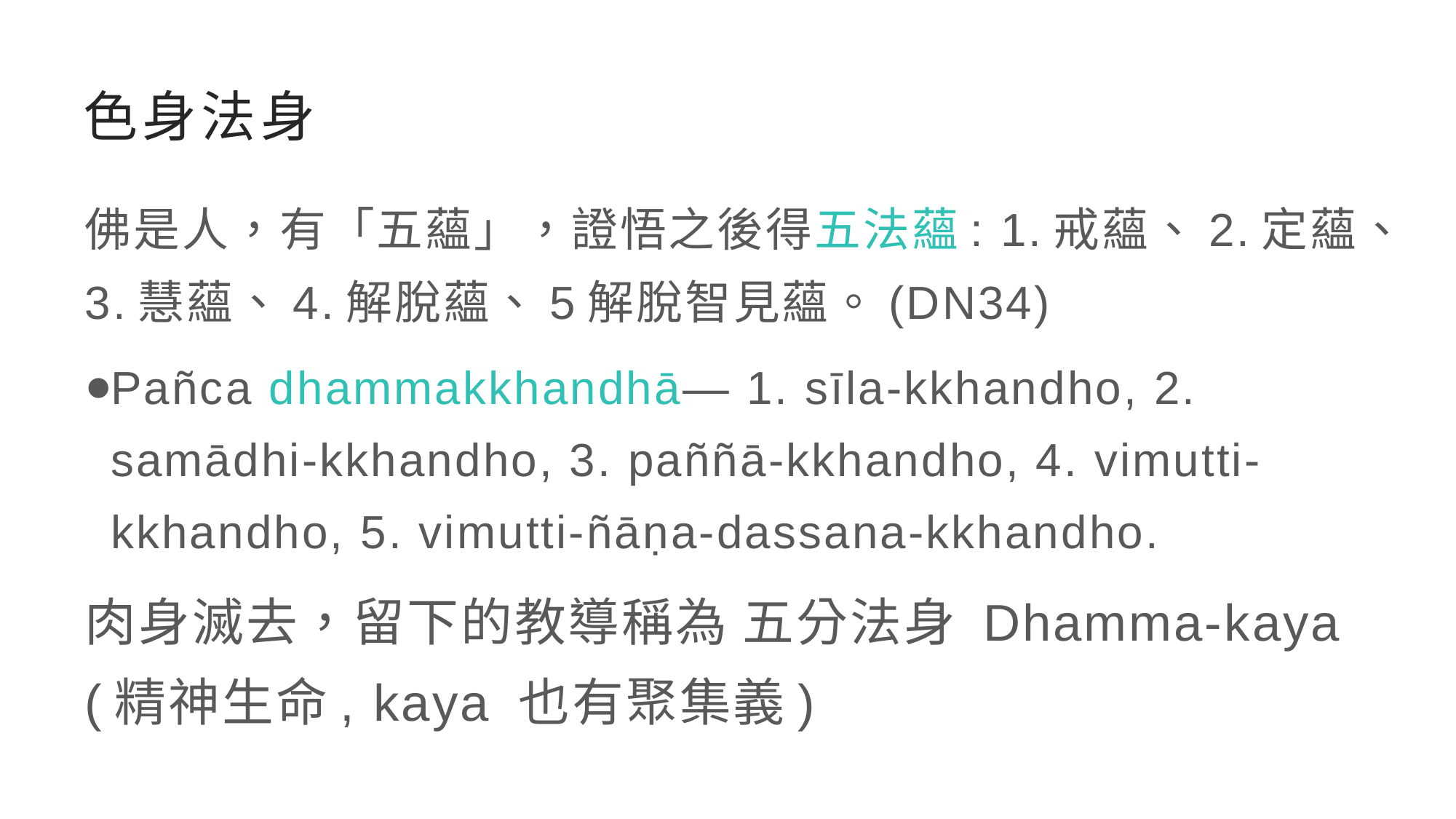

# 色身法身
佛是人，有「五蘊」，證悟之後得五法蘊: 1.戒蘊、2.定蘊、3.慧蘊、4.解脫蘊、5解脫智見蘊。(DN34)
Pañca dhammakkhandhā— 1. sīla-kkhandho, 2. samādhi-kkhandho, 3. paññā-kkhandho, 4. vimutti-kkhandho, 5. vimutti-ñāṇa-dassana-kkhandho.
肉身滅去，留下的教導稱為 五分法身 Dhamma-kaya (精神生命, kaya 也有聚集義)